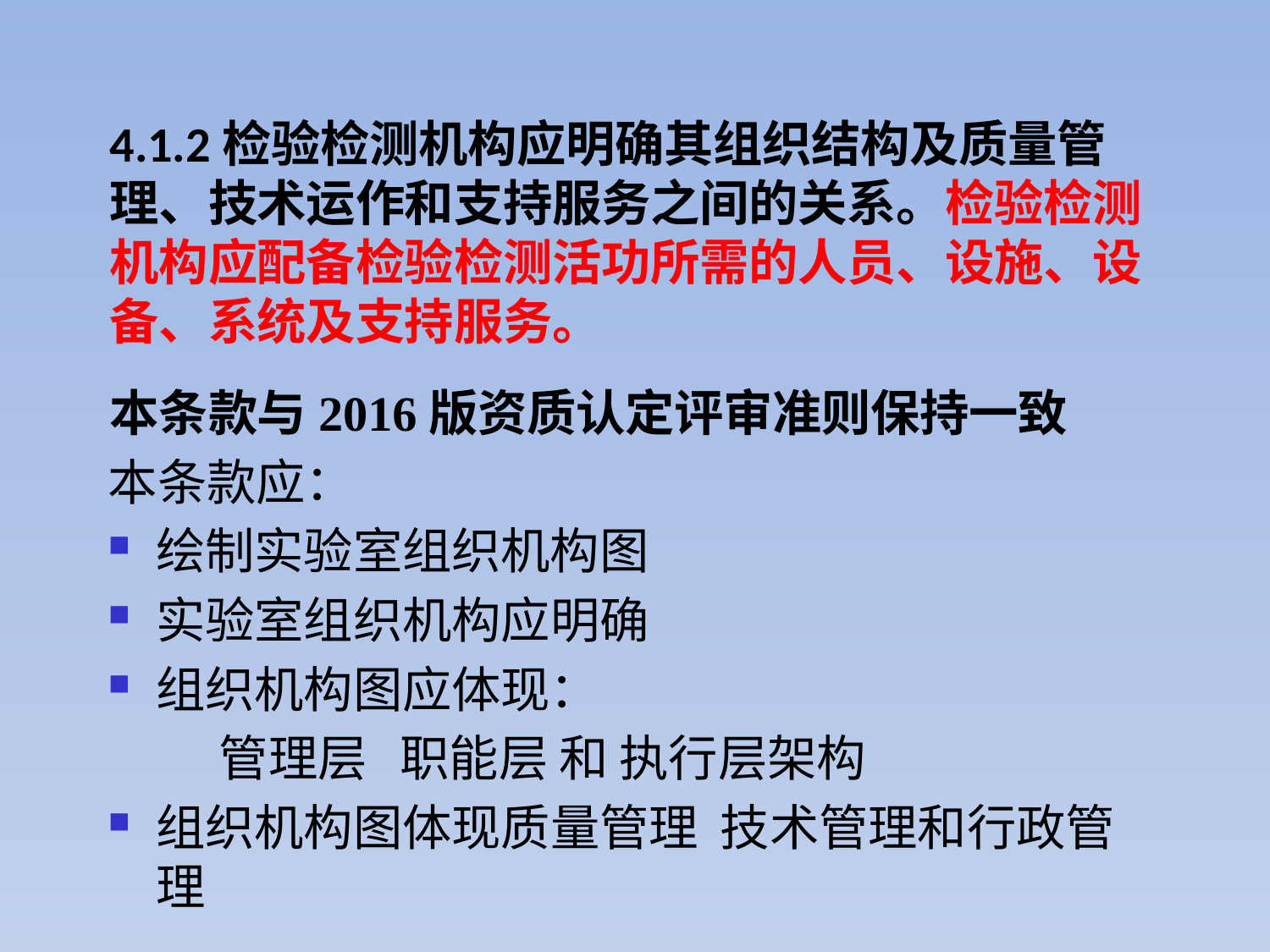

4.1.2检验检测机构应明确其组织结构及质量管理、技术运作和支持服务之间的关系。检验检测机构应配备检验检测活功所需的人员、设施、设备、系统及支持服务。
本条款与2016版资质认定评审准则保持一致
本条款应：
绘制实验室组织机构图
实验室组织机构应明确
组织机构图应体现：
         管理层   职能层 和 执行层架构
组织机构图体现质量管理  技术管理和行政管理